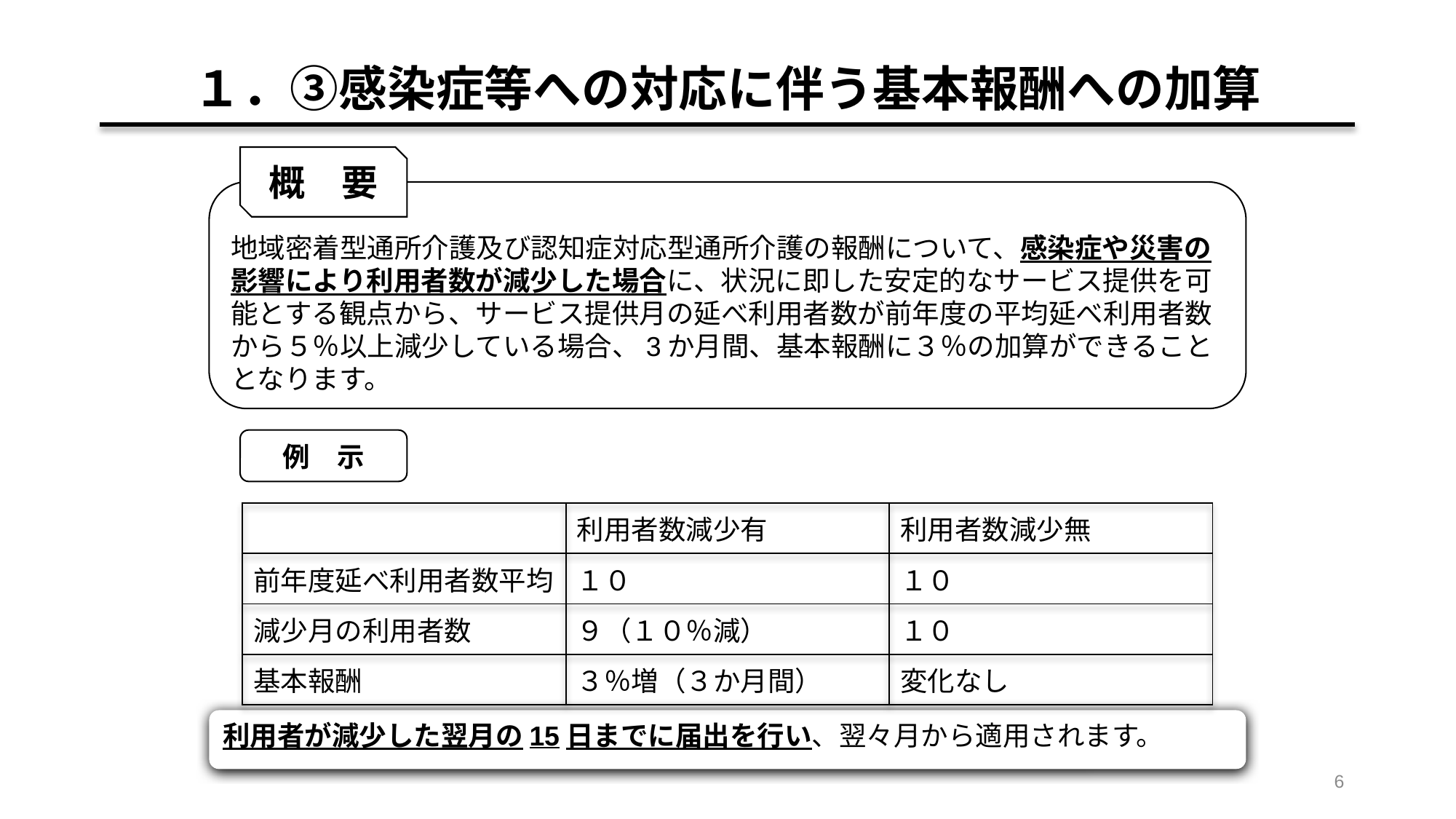

# １．③感染症等への対応に伴う基本報酬への加算
概　要

地域密着型通所介護及び認知症対応型通所介護の報酬について、感染症や災害の影響により利用者数が減少した場合に、状況に即した安定的なサービス提供を可能とする観点から、サービス提供月の延べ利用者数が前年度の平均延べ利用者数から５％以上減少している場合、3か月間、基本報酬に３％の加算ができることとなります。
例　示
|  | 利用者数減少有 | 利用者数減少無 |
| --- | --- | --- |
| 前年度延べ利用者数平均 | １０ | １０ |
| 減少月の利用者数 | ９（１０％減） | １０ |
| 基本報酬 | ３％増（３か月間） | 変化なし |
利用者が減少した翌月の15日までに届出を行い、翌々月から適用されます。
6